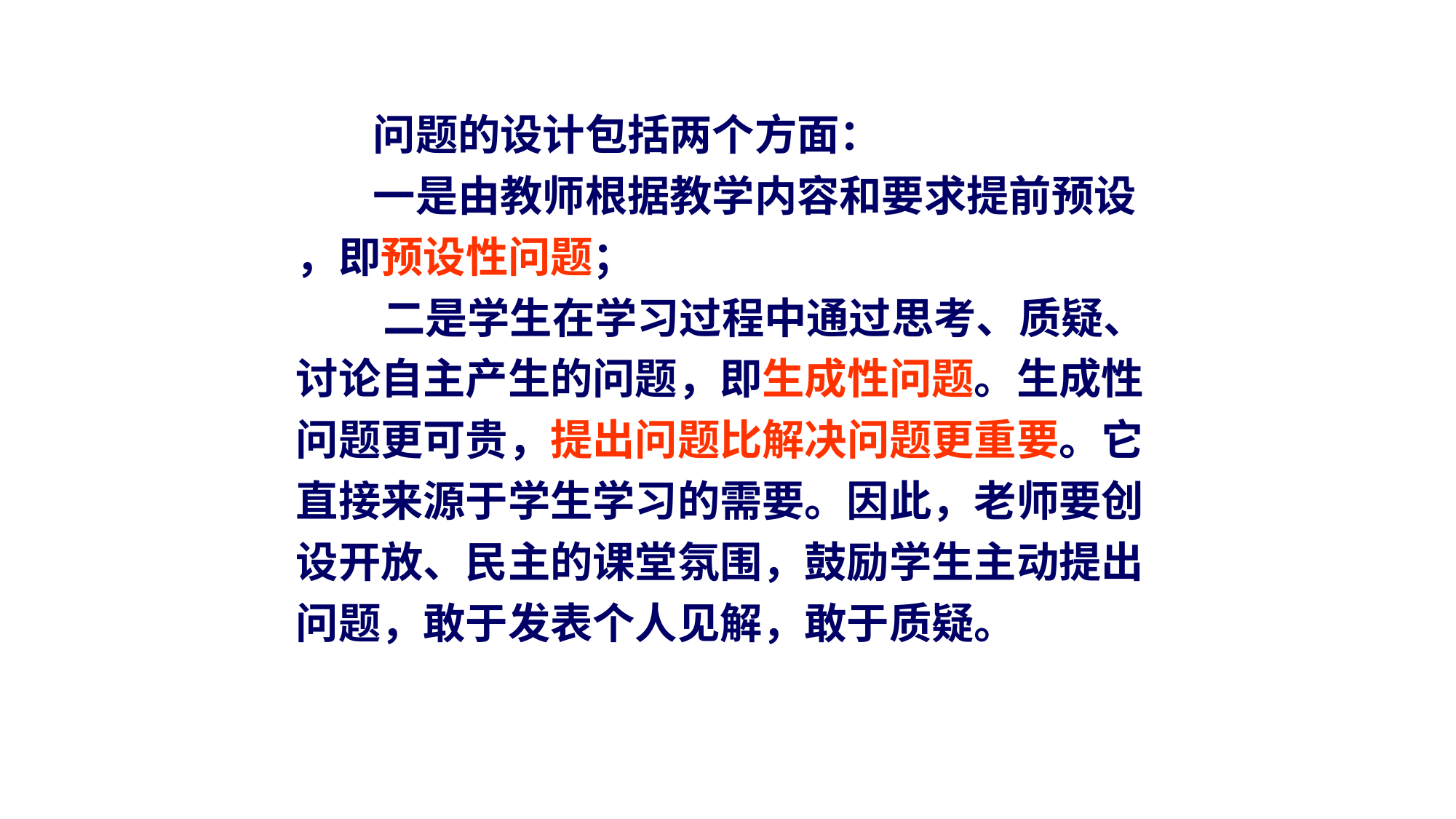

问题的设计包括两个方面：
            一是由教师根据教学内容和要求提前预设
    ，即预设性问题；
             二是学生在学习过程中通过思考、质疑、
    讨论自主产生的问题，即生成性问题。生成性
    问题更可贵，提出问题比解决问题更重要。它
    直接来源于学生学习的需要。因此，老师要创
    设开放、民主的课堂氛围，鼓励学生主动提出
    问题，敢于发表个人见解，敢于质疑。